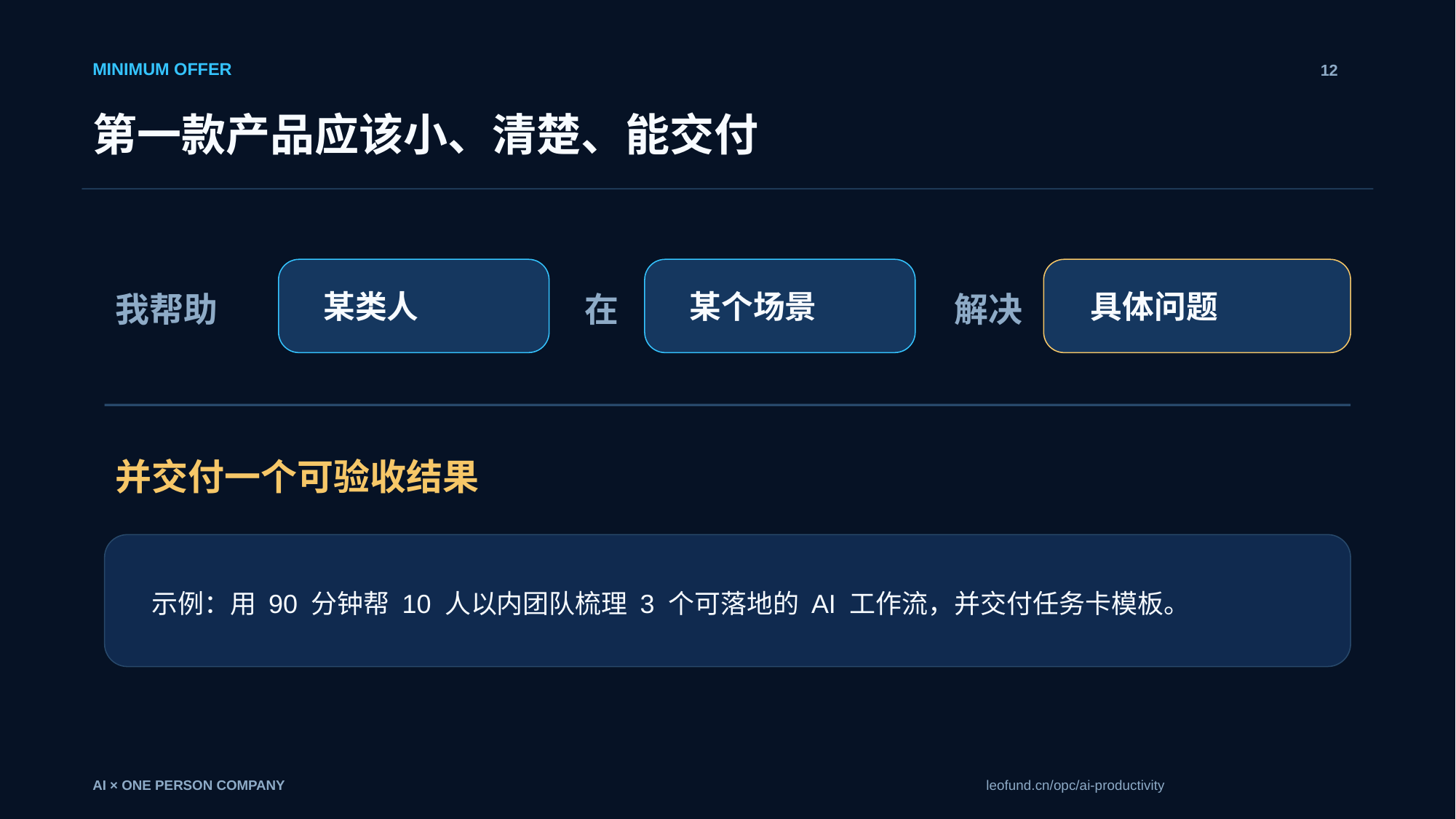

MINIMUM OFFER
12
第一款产品应该小、清楚、能交付

我帮助
某类人
在
某个场景
解决
具体问题

并交付一个可验收结果

示例：用 90 分钟帮 10 人以内团队梳理 3 个可落地的 AI 工作流，并交付任务卡模板。
AI × ONE PERSON COMPANY
leofund.cn/opc/ai-productivity